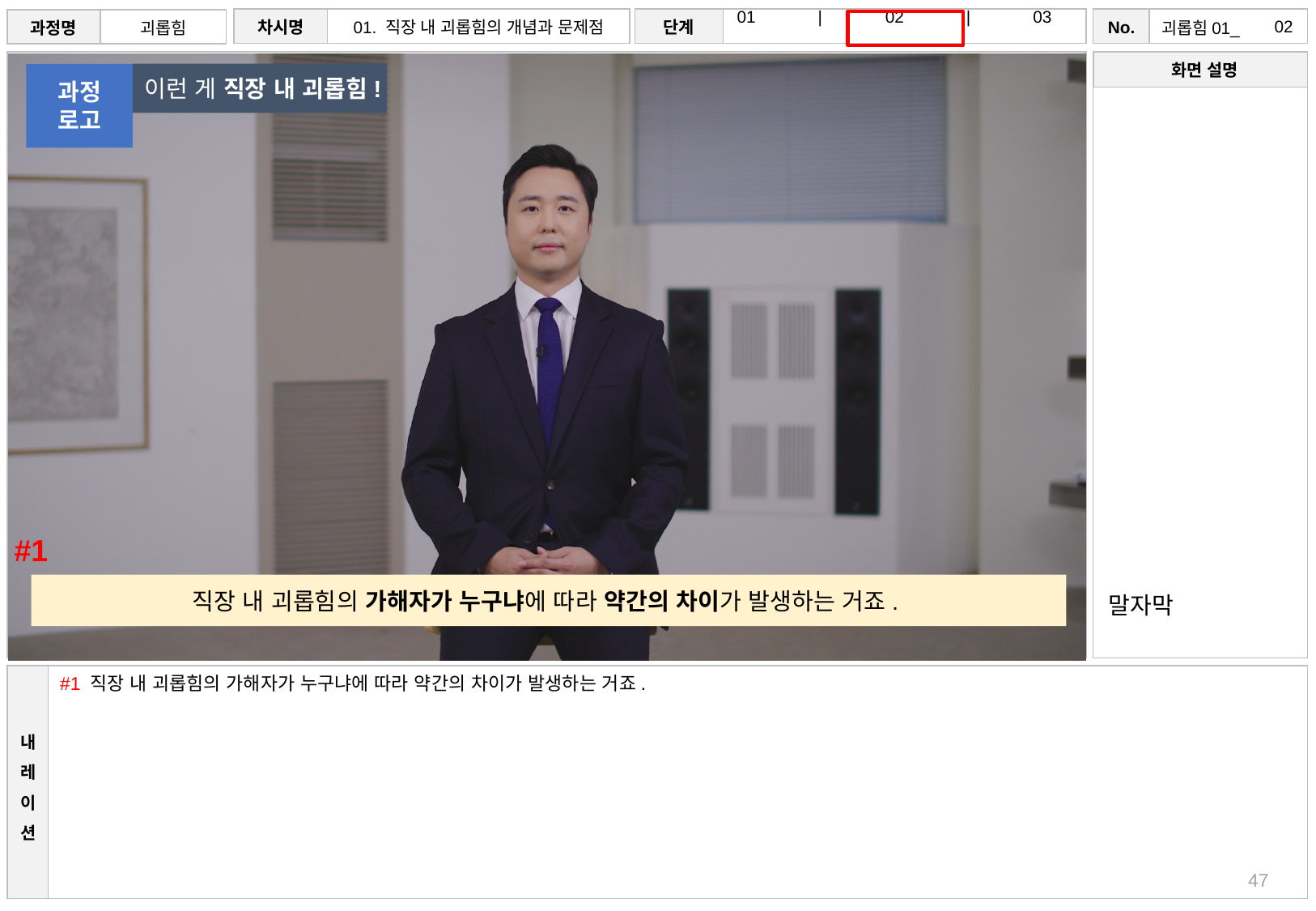

# 02
이런 게 직장 내 괴롭힘!
과정
로고

#1
직장 내 괴롭힘의 가해자가 누구냐에 따라 약간의 차이가 발생하는 거죠.
말자막
#1 직장 내 괴롭힘의 가해자가 누구냐에 따라 약간의 차이가 발생하는 거죠.
47